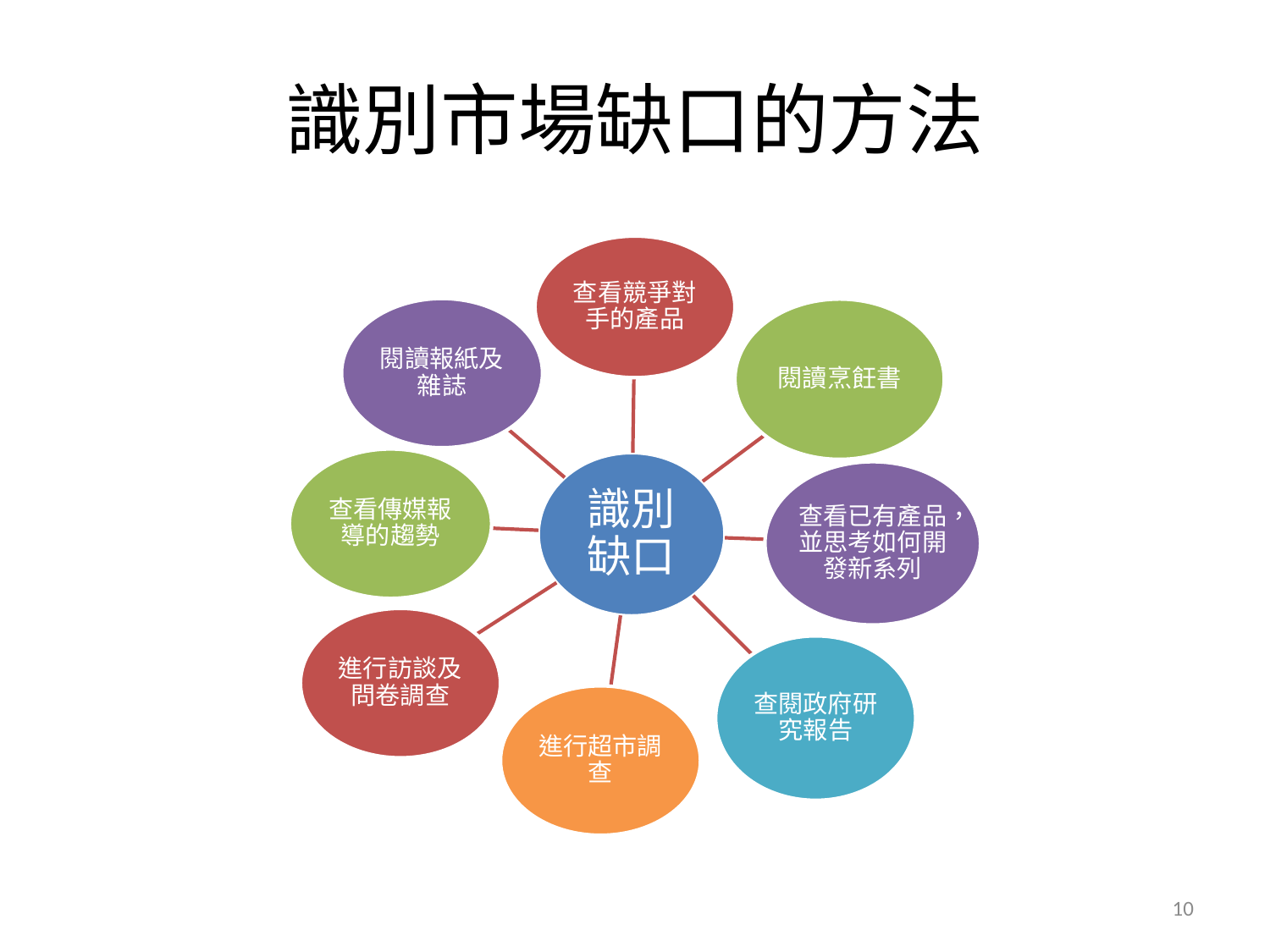

# 識別市場缺口的方法
識別缺口

查看競爭對手的產品

閱讀烹飪書

查看已有產品，並思考如何開發新系列

查閱政府研究報告

進行超市調查

進行訪談及問卷調查

查看傳媒報導的趨勢

閱讀報紙及雜誌
10